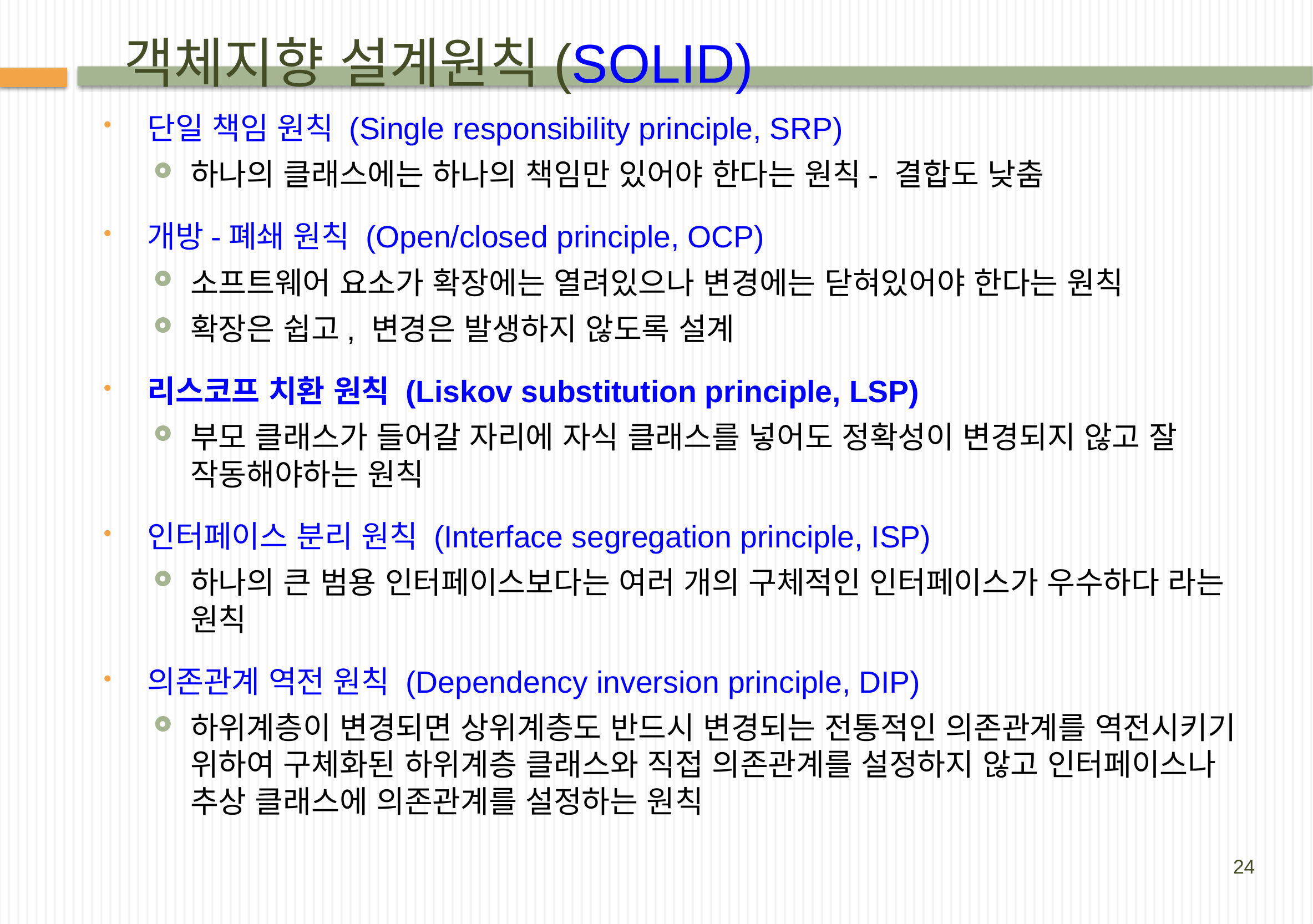

# 객체지향 설계원칙(SOLID)
단일 책임 원칙 (Single responsibility principle, SRP)
하나의 클래스에는 하나의 책임만 있어야 한다는 원칙- 결합도 낮춤
개방-폐쇄 원칙 (Open/closed principle, OCP)
소프트웨어 요소가 확장에는 열려있으나 변경에는 닫혀있어야 한다는 원칙
확장은 쉽고, 변경은 발생하지 않도록 설계
리스코프 치환 원칙 (Liskov substitution principle, LSP)
부모 클래스가 들어갈 자리에 자식 클래스를 넣어도 정확성이 변경되지 않고 잘 작동해야하는 원칙
인터페이스 분리 원칙 (Interface segregation principle, ISP)
하나의 큰 범용 인터페이스보다는 여러 개의 구체적인 인터페이스가 우수하다 라는 원칙
의존관계 역전 원칙 (Dependency inversion principle, DIP)
하위계층이 변경되면 상위계층도 반드시 변경되는 전통적인 의존관계를 역전시키기 위하여 구체화된 하위계층 클래스와 직접 의존관계를 설정하지 않고 인터페이스나 추상 클래스에 의존관계를 설정하는 원칙

24